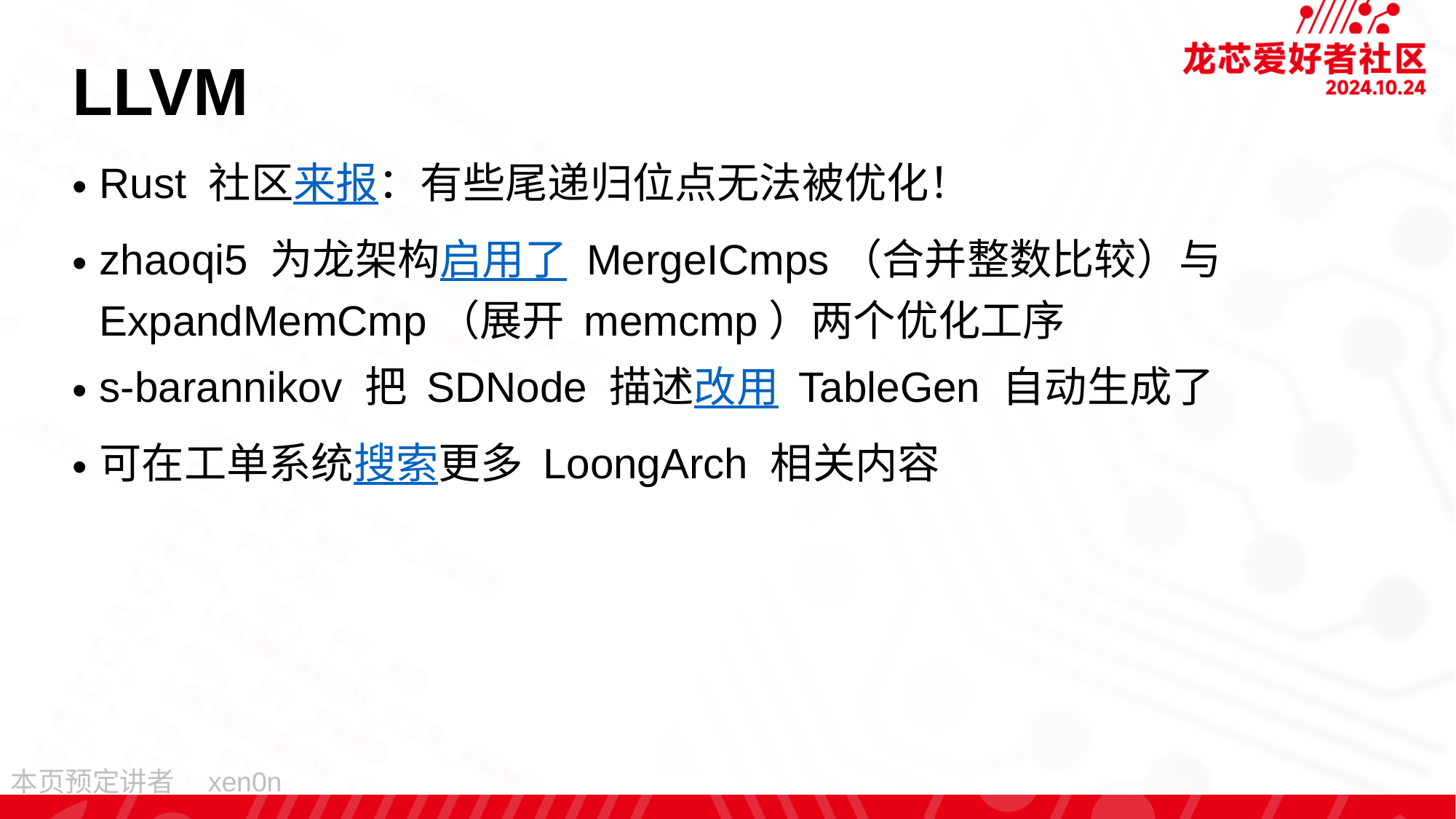

# LLVM
Rust 社区来报：有些尾递归位点无法被优化！
zhaoqi5 为龙架构启用了 MergeICmps（合并整数比较）与 ExpandMemCmp（展开 memcmp）两个优化工序
s-barannikov 把 SDNode 描述改用 TableGen 自动生成了
可在工单系统搜索更多 LoongArch 相关内容
xen0n